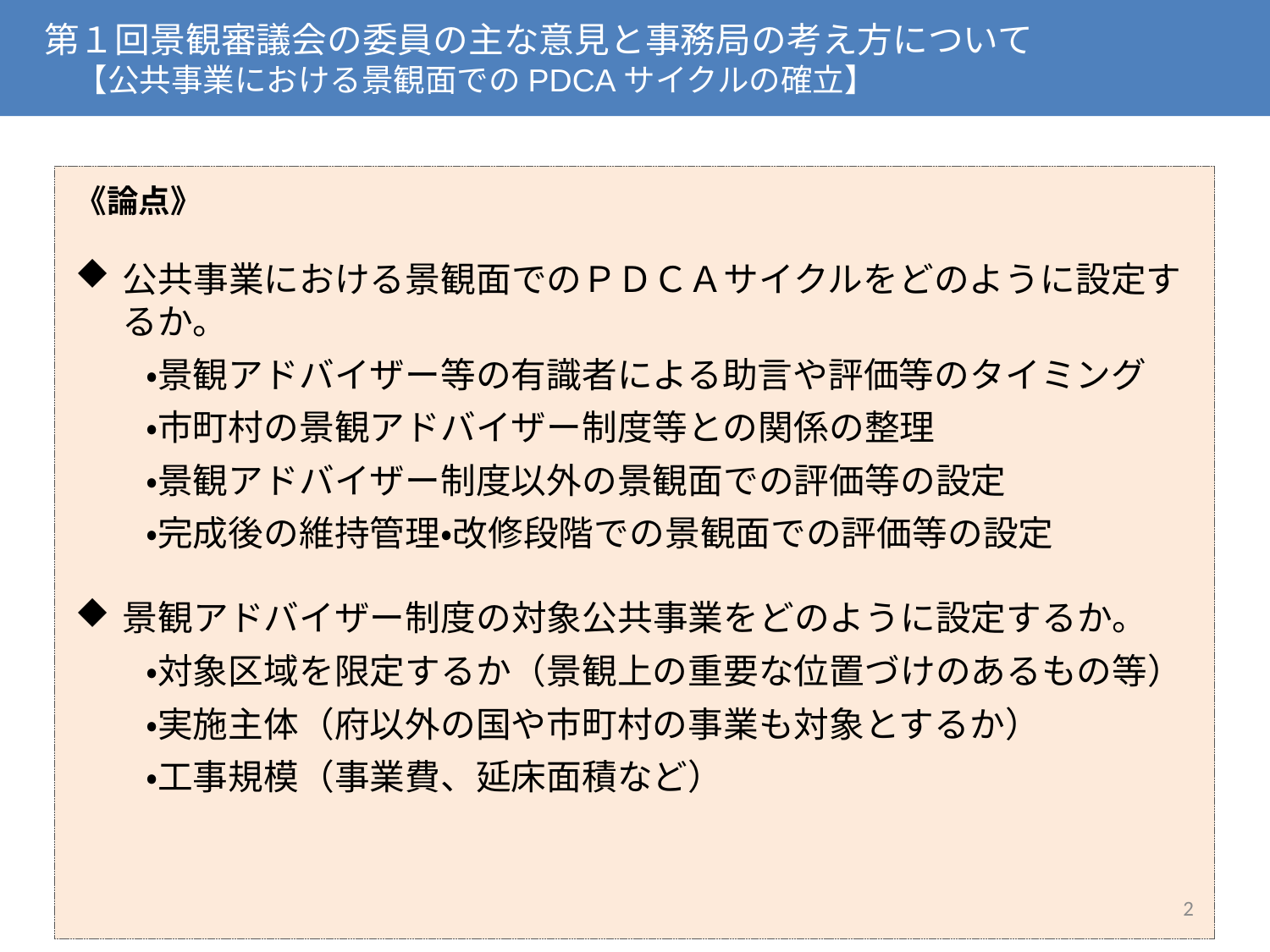

第１回景観審議会の委員の主な意見と事務局の考え方について
　　【公共事業における景観面でのPDCAサイクルの確立】
《論点》

公共事業における景観面でのＰＤＣＡサイクルをどのように設定するか。
　　・景観アドバイザー等の有識者による助言や評価等のタイミング
　　・市町村の景観アドバイザー制度等との関係の整理
　　・景観アドバイザー制度以外の景観面での評価等の設定
　　・完成後の維持管理・改修段階での景観面での評価等の設定

景観アドバイザー制度の対象公共事業をどのように設定するか。
　　・対象区域を限定するか（景観上の重要な位置づけのあるもの等）
　　・実施主体（府以外の国や市町村の事業も対象とするか）
　　・工事規模（事業費、延床面積など）

2